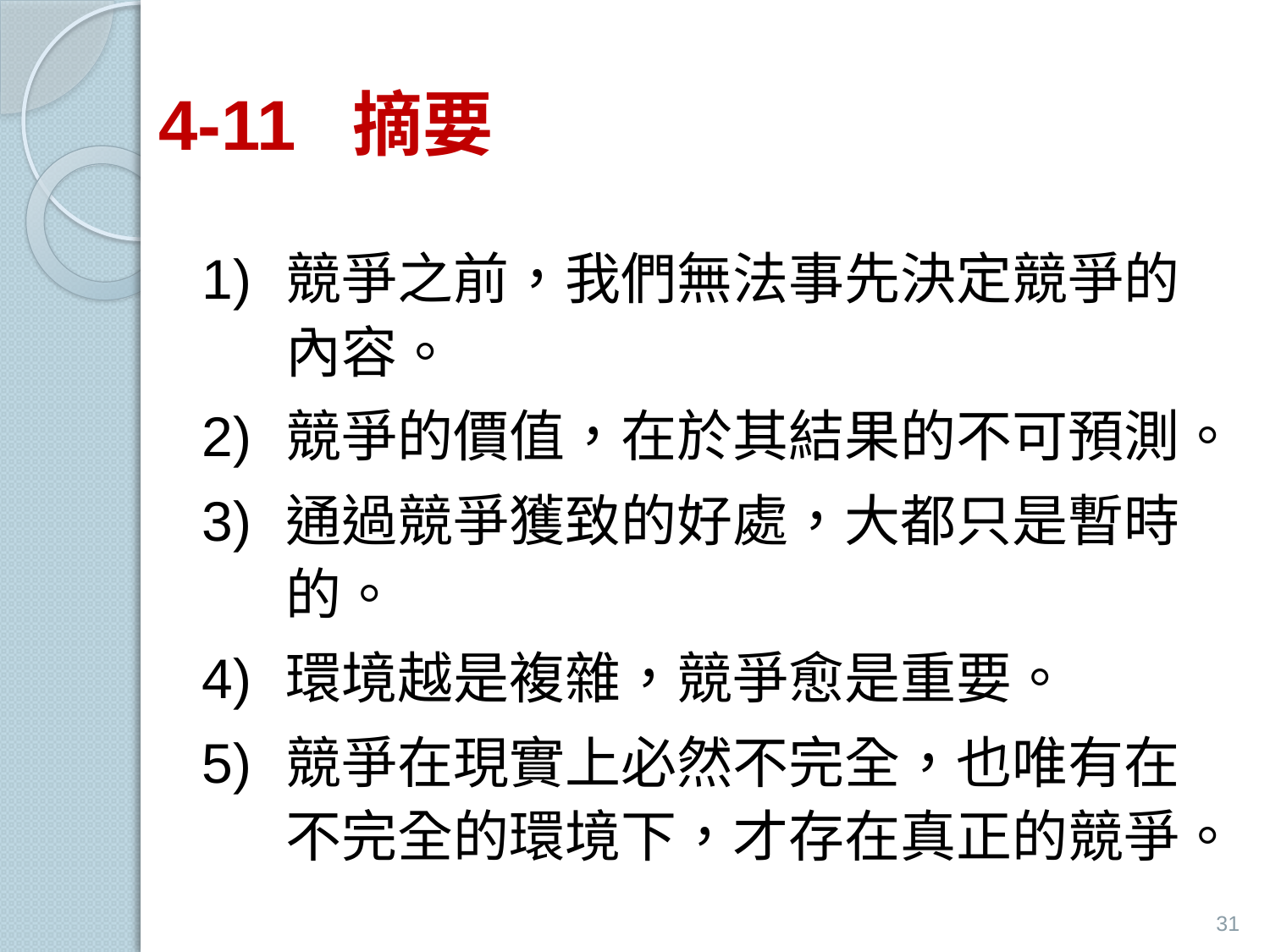

# 4-11  摘要
競爭之前，我們無法事先決定競爭的內容。
競爭的價值，在於其結果的不可預測。
通過競爭獲致的好處，大都只是暫時的。
環境越是複雜，競爭愈是重要。
競爭在現實上必然不完全，也唯有在不完全的環境下，才存在真正的競爭。
31